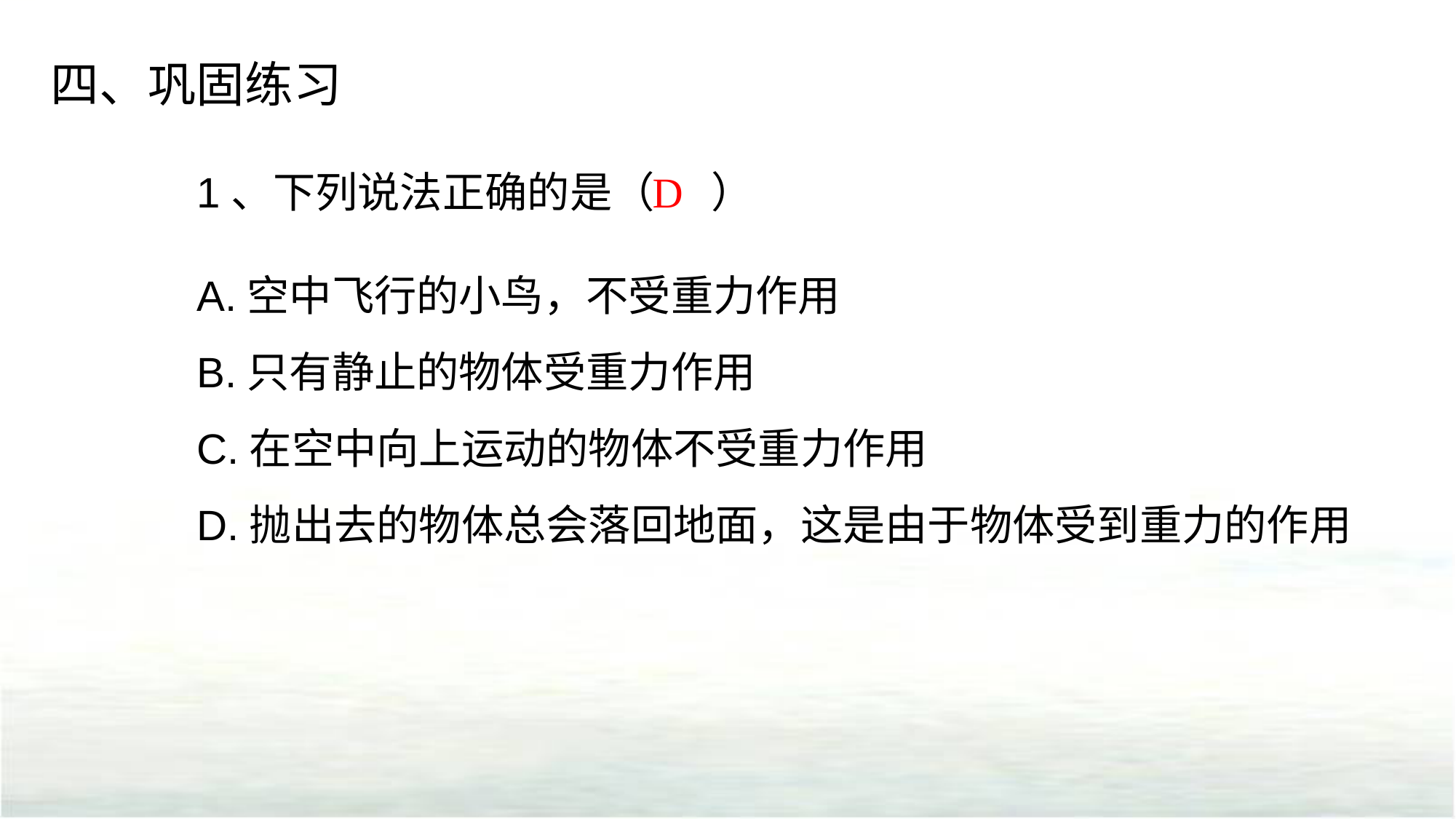

四、巩固练习
1、下列说法正确的是（      ）
A.空中飞行的小鸟，不受重力作用
B.只有静止的物体受重力作用
C.在空中向上运动的物体不受重力作用
D.抛出去的物体总会落回地面，这是由于物体受到重力的作用
D